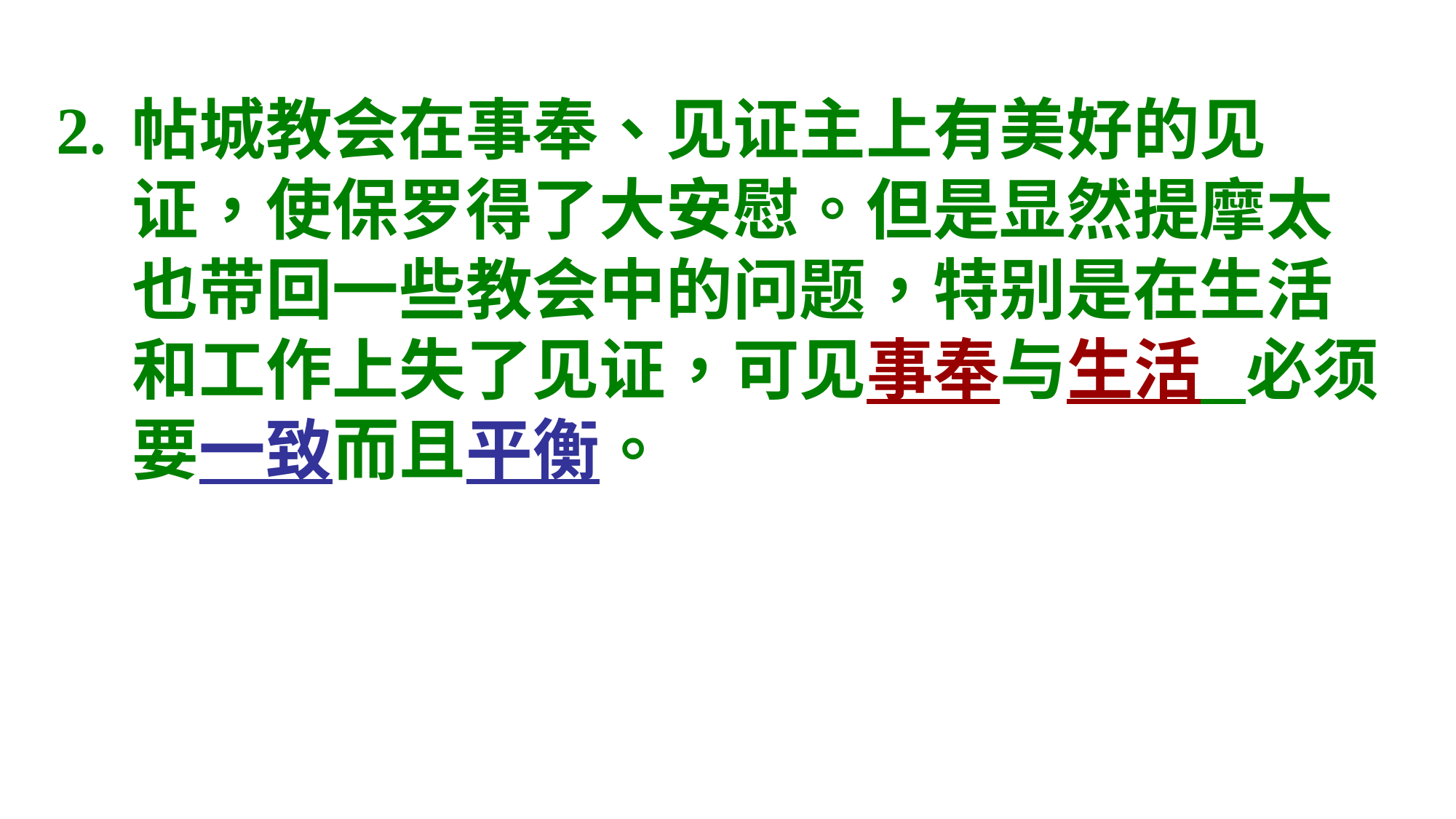

2. 	帖城教会在事奉、见证主上有美好的见证，使保罗得了大安慰。但是显然提摩太也带回一些教会中的问题，特别是在生活和工作上失了见证，可见事奉与生活   必须要一致而且平衡。